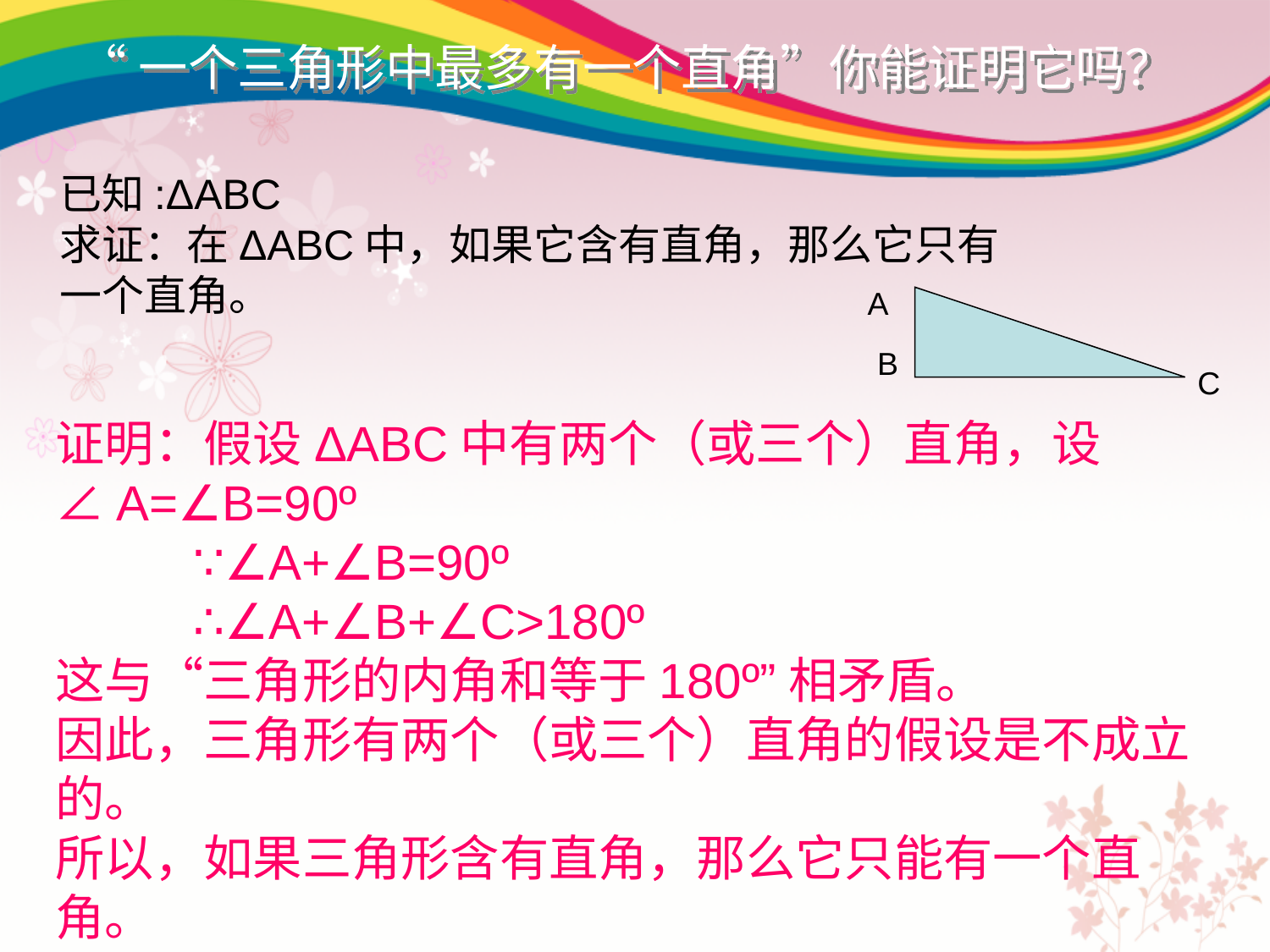

# “一个三角形中最多有一个直角”你能证明它吗？
已知:ΔABC
求证：在ΔABC中，如果它含有直角，那么它只有一个直角。
A

B
C
证明：假设ΔABC中有两个（或三个）直角，设∠A=∠B=90º
          ∵∠A+∠B=90º
          ∴∠A+∠B+∠C>180º
这与“三角形的内角和等于180º”相矛盾。
因此，三角形有两个（或三个）直角的假设是不成立的。
所以，如果三角形含有直角，那么它只能有一个直角。